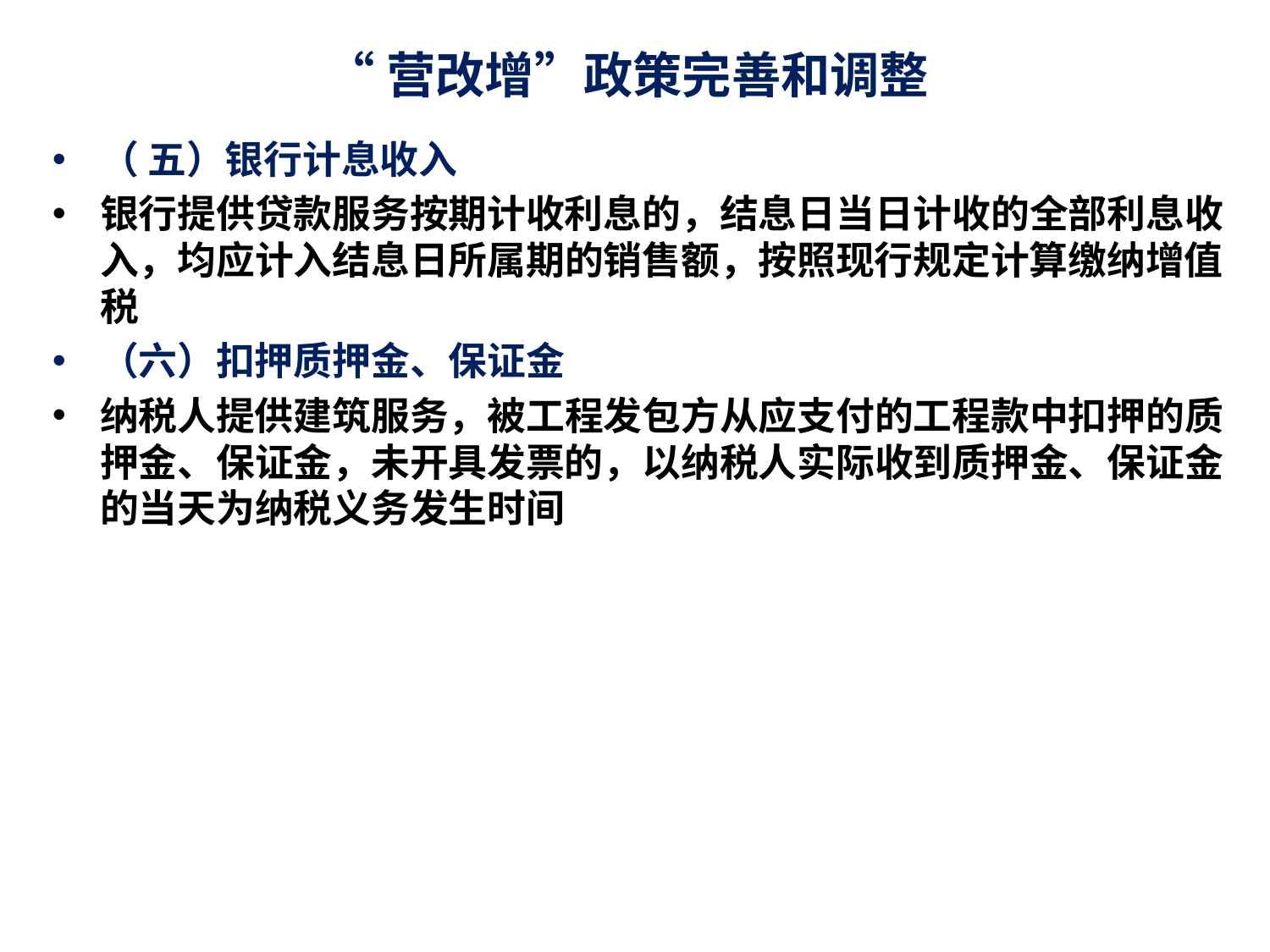

# “营改增”政策完善和调整
（ 五）银行计息收入
银行提供贷款服务按期计收利息的，结息日当日计收的全部利息收入，均应计入结息日所属期的销售额，按照现行规定计算缴纳增值税
（六）扣押质押金、保证金
纳税人提供建筑服务，被工程发包方从应支付的工程款中扣押的质押金、保证金，未开具发票的，以纳税人实际收到质押金、保证金的当天为纳税义务发生时间